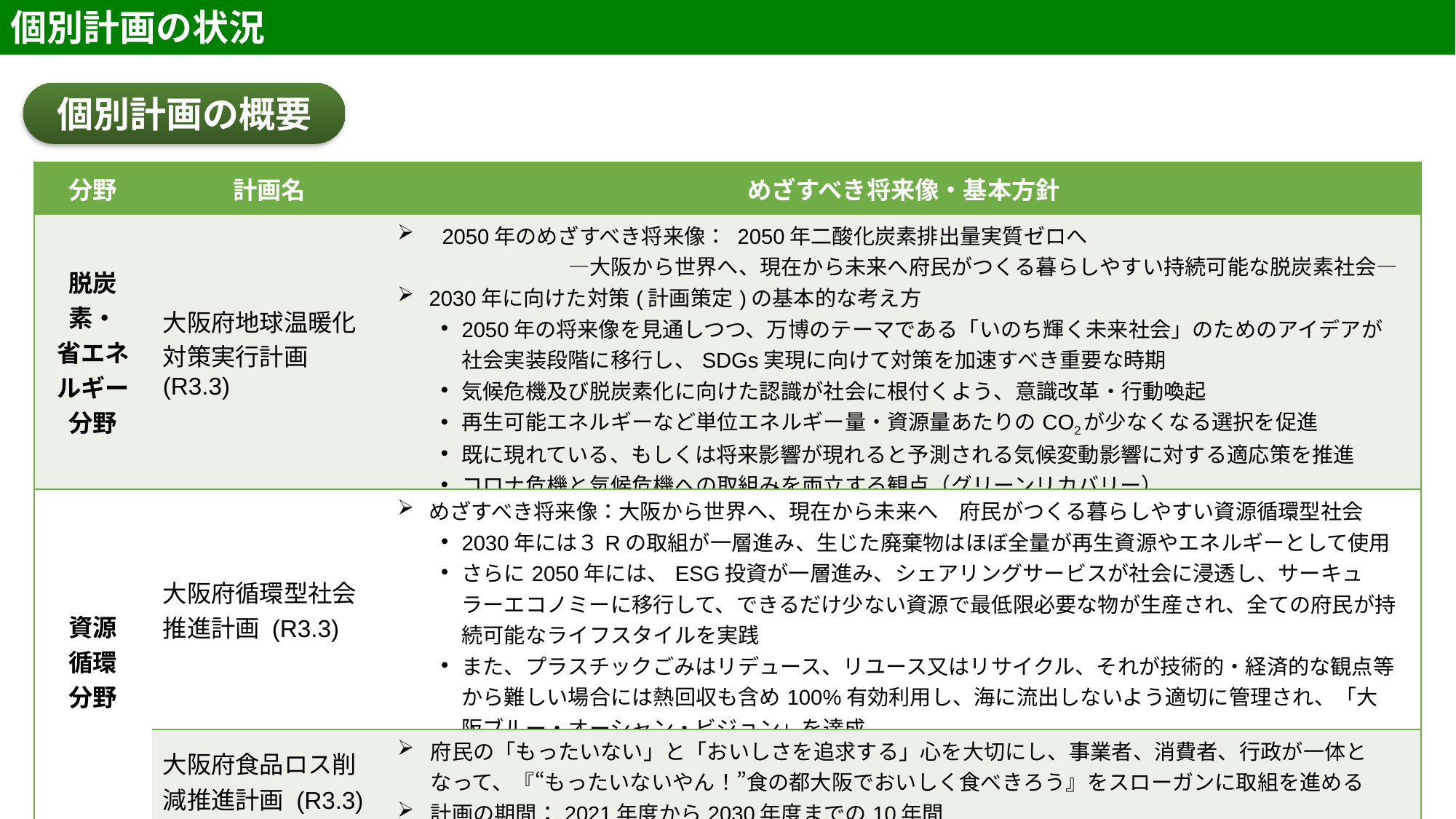

個別計画の状況
個別計画の概要
| 分野 | 計画名 | めざすべき将来像・基本方針 |
| --- | --- | --- |
| 脱炭素・ 省エネ ルギー 分野 | 大阪府地球温暖化対策実行計画 (R3.3) | 2050年のめざすべき将来像： 2050年二酸化炭素排出量実質ゼロへ 　―大阪から世界へ、現在から未来へ府民がつくる暮らしやすい持続可能な脱炭素社会― 2030年に向けた対策(計画策定)の基本的な考え方 2050年の将来像を見通しつつ、万博のテーマである「いのち輝く未来社会」のためのアイデアが社会実装段階に移行し、SDGs実現に向けて対策を加速すべき重要な時期 気候危機及び脱炭素化に向けた認識が社会に根付くよう、意識改革・行動喚起 再生可能エネルギーなど単位エネルギー量・資源量あたりのCO2が少なくなる選択を促進 既に現れている、もしくは将来影響が現れると予測される気候変動影響に対する適応策を推進 コロナ危機と気候危機への取組みを両立する観点（グリーンリカバリー） 計画の期間：2021年度から2030年度までの10年間 |
| 資源 循環 分野 | 大阪府循環型社会推進計画 (R3.3) | めざすべき将来像：大阪から世界へ、現在から未来へ　府民がつくる暮らしやすい資源循環型社会　 2030年には３Rの取組が一層進み、生じた廃棄物はほぼ全量が再生資源やエネルギーとして使用 さらに2050年には、ESG投資が一層進み、シェアリングサービスが社会に浸透し、サーキュラーエコノミーに移行して、できるだけ少ない資源で最低限必要な物が生産され、全ての府民が持続可能なライフスタイルを実践 また、プラスチックごみはリデュース、リユース又はリサイクル、それが技術的・経済的な観点等から難しい場合には熱回収も含め100%有効利用し、海に流出しないよう適切に管理され、「大阪ブルー・オーシャン・ビジョン」を達成 計画の期間：2021年度から2025年度までの５年間 |
|  | 大阪府食品ロス削減推進計画 (R3.3) | 府民の「もったいない」と「おいしさを追求する」心を大切にし、事業者、消費者、行政が一体となって、『“もったいないやん！”食の都大阪でおいしく食べきろう』をスローガンに取組を進める 計画の期間：2021年度から2030年度までの10年間 |